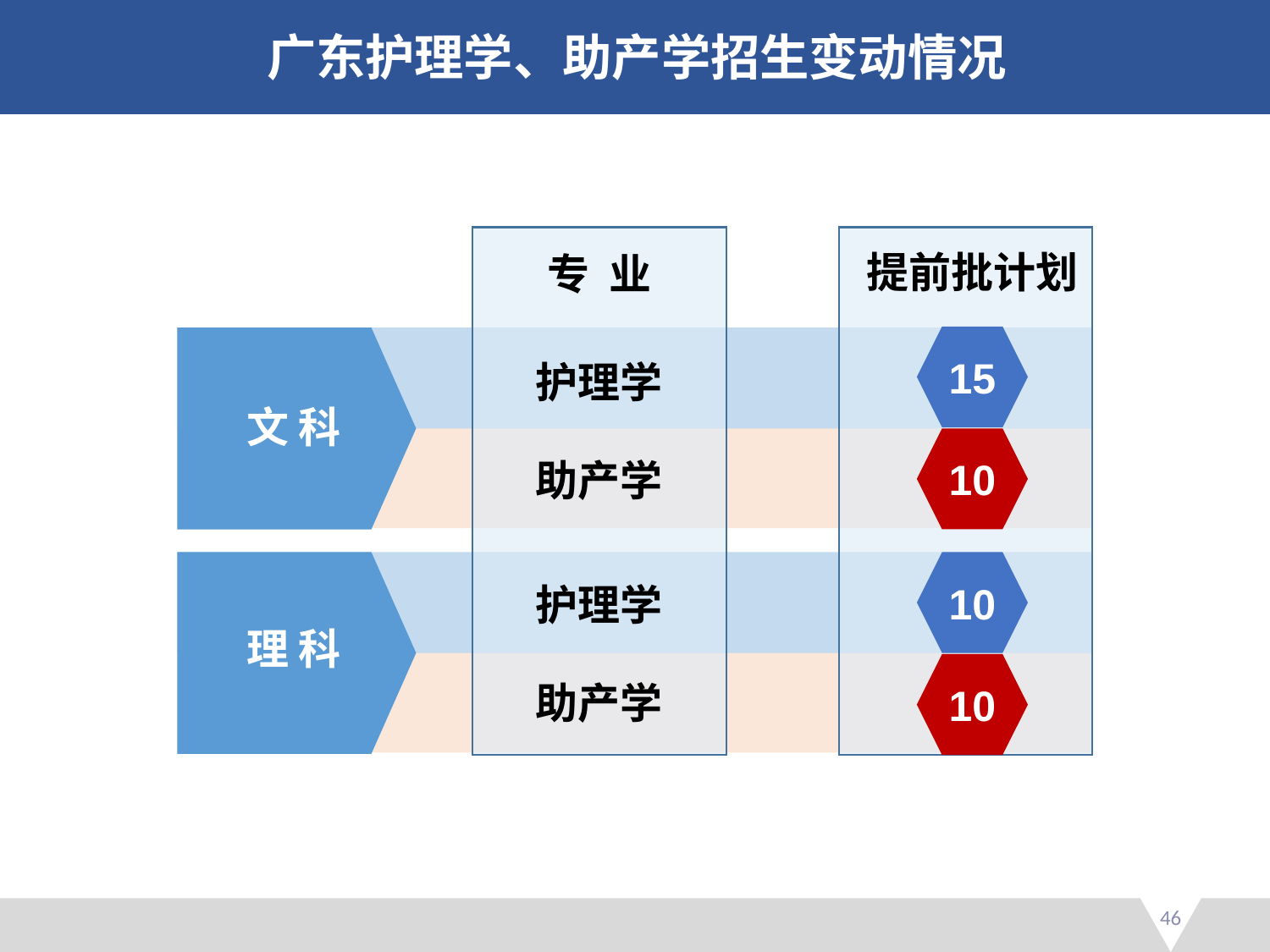

广东护理学、助产学招生变动情况

提前批计划
专  业
15

护理学
文 科

10
助产学

10
护理学
理 科

10
助产学
46